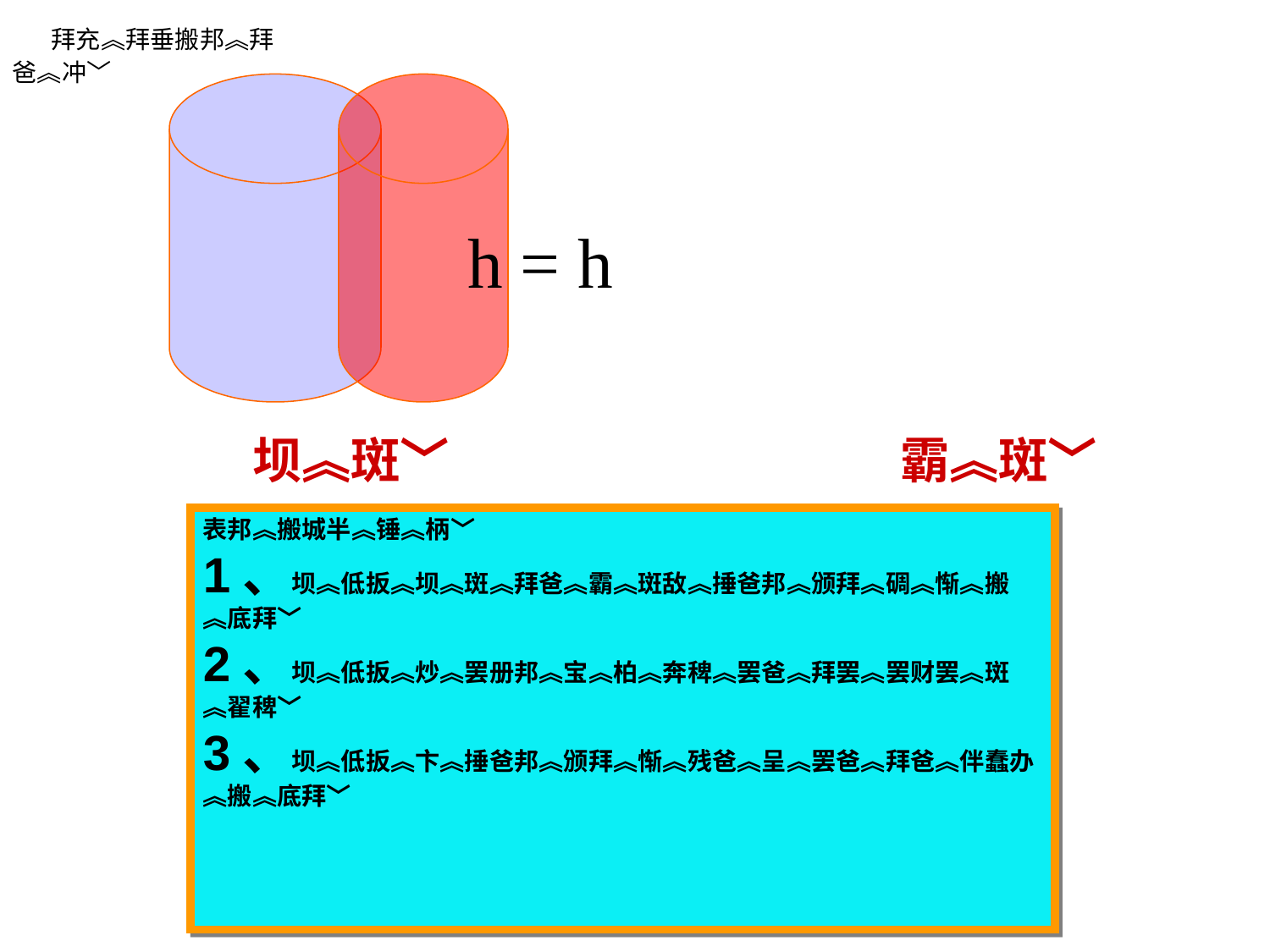

拜充︽拜垂搬邦︽拜爸︽冲﹀

 h = h
  坝︽斑﹀                            霸︽斑﹀
表邦︽搬城半︽锤︽柄﹀
1、坝︽低扳︽坝︽斑︽拜爸︽霸︽斑敌︽捶爸邦︽颁拜︽碉︽惭︽搬︽底拜﹀
2、坝︽低扳︽炒︽罢册邦︽宝︽柏︽奔稗︽罢爸︽拜罢︽罢财罢︽斑︽翟稗﹀
3、坝︽低扳︽卞︽捶爸邦︽颁拜︽惭︽残爸︽呈︽罢爸︽拜爸︽伴蠢办︽搬︽底拜﹀